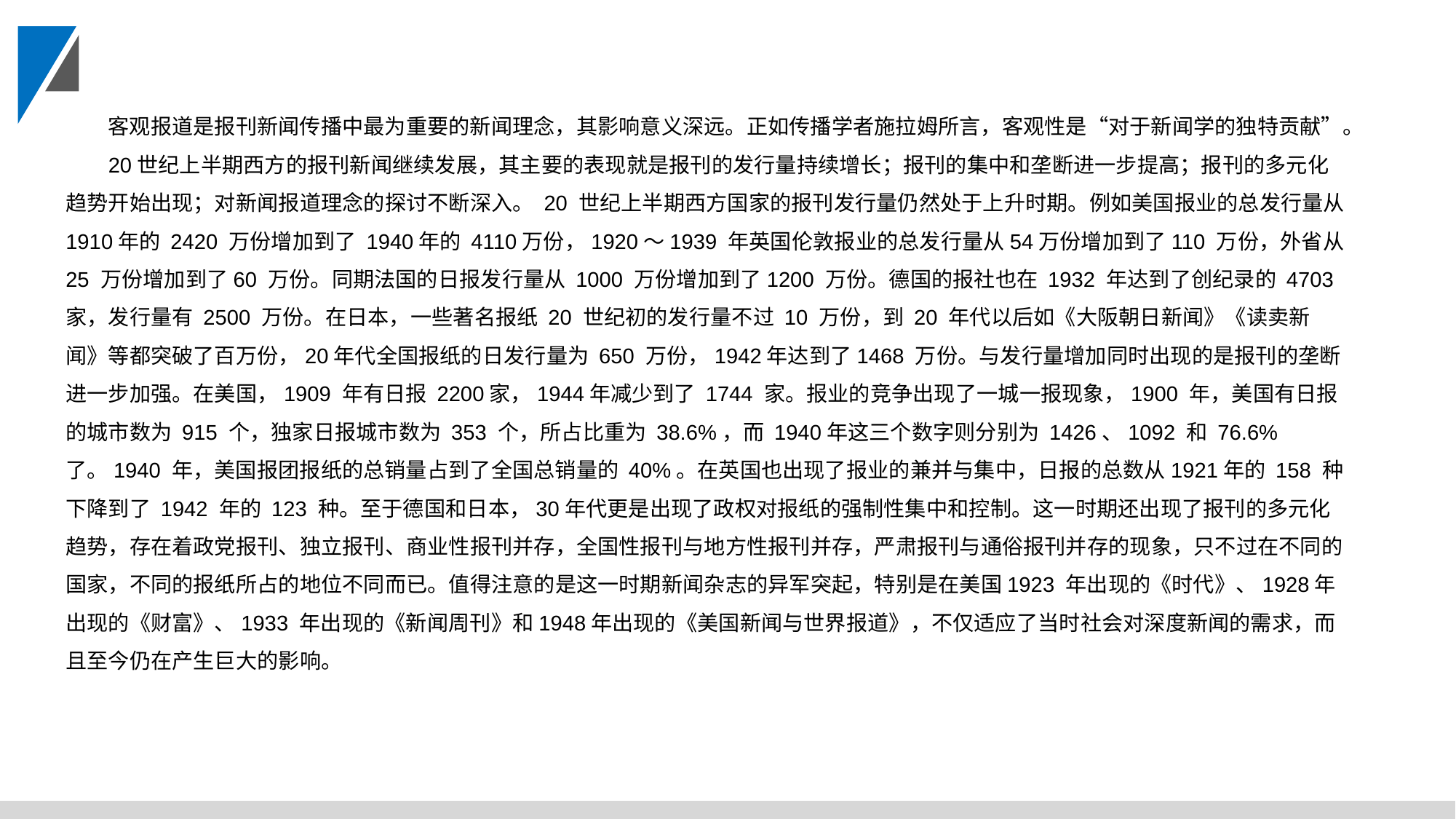

客观报道是报刊新闻传播中最为重要的新闻理念，其影响意义深远。正如传播学者施拉姆所言，客观性是“对于新闻学的独特贡献”。
20世纪上半期西方的报刊新闻继续发展，其主要的表现就是报刊的发行量持续增长；报刊的集中和垄断进一步提高；报刊的多元化趋势开始出现；对新闻报道理念的探讨不断深入。 20 世纪上半期西方国家的报刊发行量仍然处于上升时期。例如美国报业的总发行量从 1910年的 2420 万份增加到了 1940年的 4110万份，1920～1939 年英国伦敦报业的总发行量从54万份增加到了110 万份，外省从 25 万份增加到了60 万份。同期法国的日报发行量从 1000 万份增加到了1200 万份。德国的报社也在 1932 年达到了创纪录的 4703 家，发行量有 2500 万份。在日本，一些著名报纸 20 世纪初的发行量不过 10 万份，到 20 年代以后如《大阪朝日新闻》《读卖新闻》等都突破了百万份，20年代全国报纸的日发行量为 650 万份，1942年达到了1468 万份。与发行量增加同时出现的是报刊的垄断进一步加强。在美国，1909 年有日报 2200家，1944年减少到了 1744 家。报业的竞争出现了一城一报现象，1900 年，美国有日报的城市数为 915 个，独家日报城市数为 353 个，所占比重为 38.6%，而 1940年这三个数字则分别为 1426、1092 和 76.6%了。1940 年，美国报团报纸的总销量占到了全国总销量的 40%。在英国也出现了报业的兼并与集中，日报的总数从1921年的 158 种下降到了 1942 年的 123 种。至于德国和日本，30年代更是出现了政权对报纸的强制性集中和控制。这一时期还出现了报刊的多元化趋势，存在着政党报刊、独立报刊、商业性报刊并存，全国性报刊与地方性报刊并存，严肃报刊与通俗报刊并存的现象，只不过在不同的国家，不同的报纸所占的地位不同而已。值得注意的是这一时期新闻杂志的异军突起，特别是在美国1923 年出现的《时代》、1928年出现的《财富》、1933 年出现的《新闻周刊》和1948年出现的《美国新闻与世界报道》，不仅适应了当时社会对深度新闻的需求，而且至今仍在产生巨大的影响。